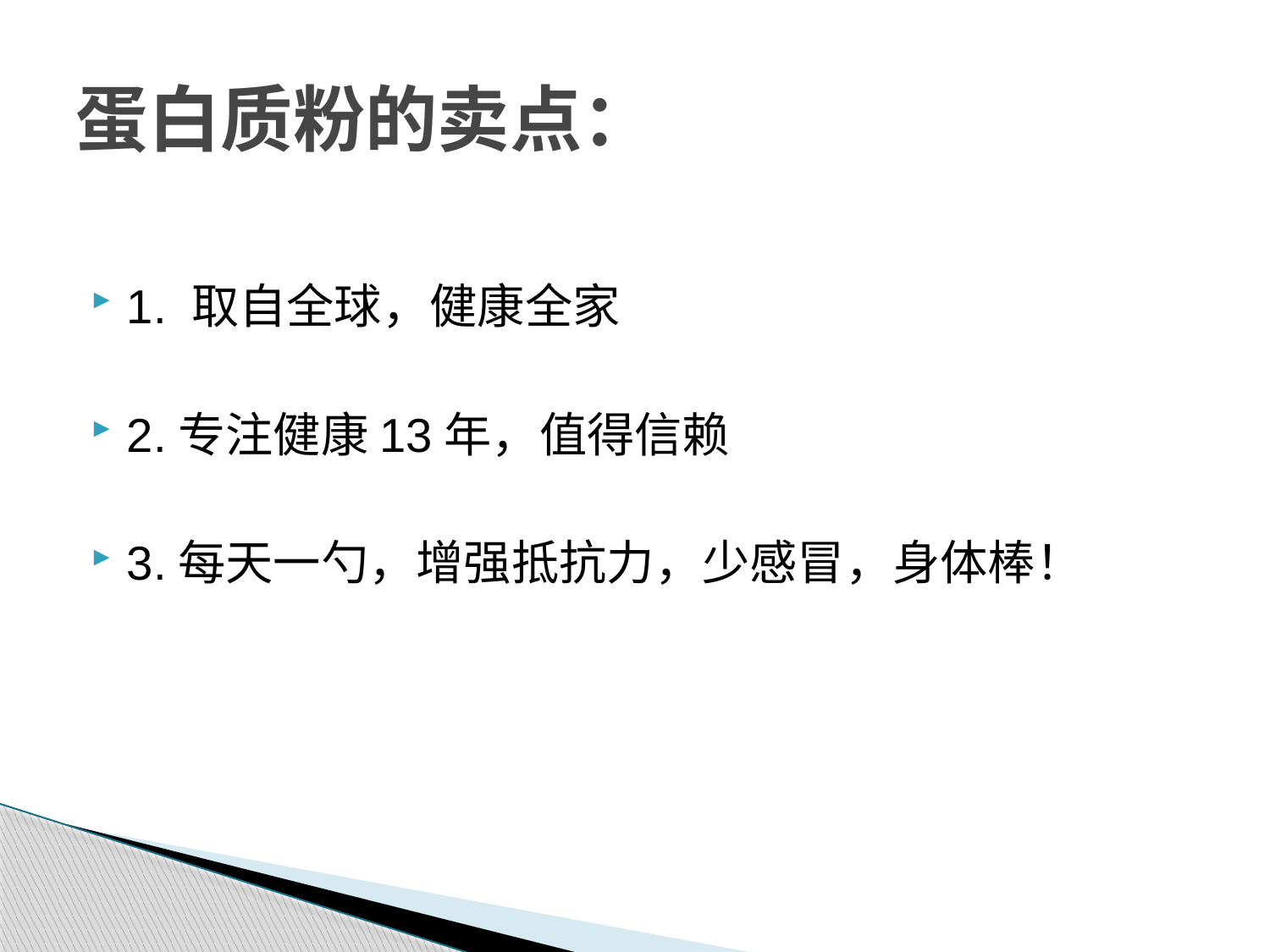

# 蛋白质粉的卖点：

1. 取自全球，健康全家

2.专注健康13年，值得信赖

3.每天一勺，增强抵抗力，少感冒，身体棒！